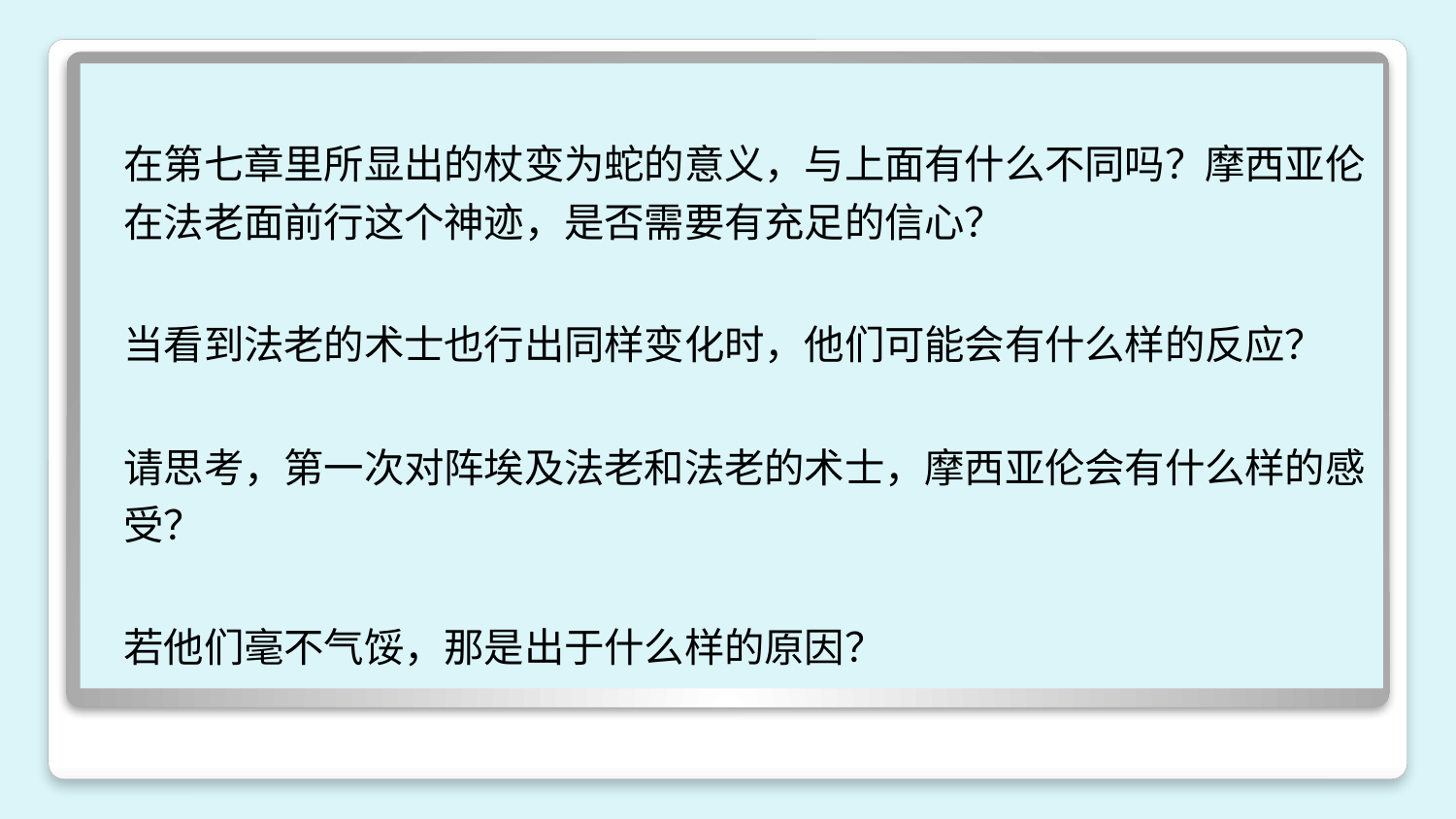

在第七章里所显出的杖变为蛇的意义，与上面有什么不同吗？摩西亚伦在法老面前行这个神迹，是否需要有充足的信心？

当看到法老的术士也行出同样变化时，他们可能会有什么样的反应？

请思考，第一次对阵埃及法老和法老的术士，摩西亚伦会有什么样的感受？

若他们毫不气馁，那是出于什么样的原因？